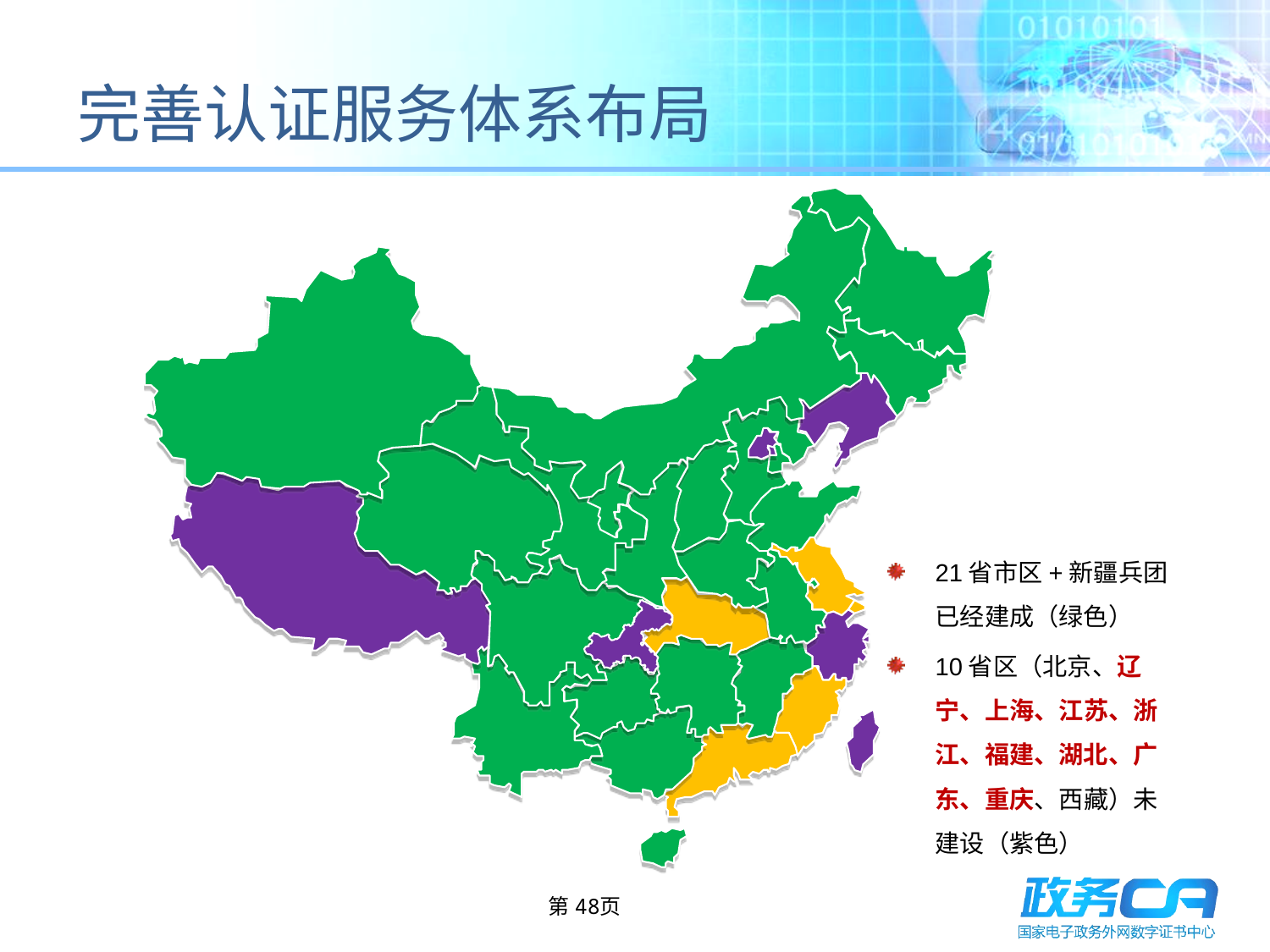

# 完善认证服务体系布局

21省市区+新疆兵团已经建成（绿色）
10省区（北京、辽宁、上海、江苏、浙江、福建、湖北、广东、重庆、西藏）未建设（紫色）

第48页